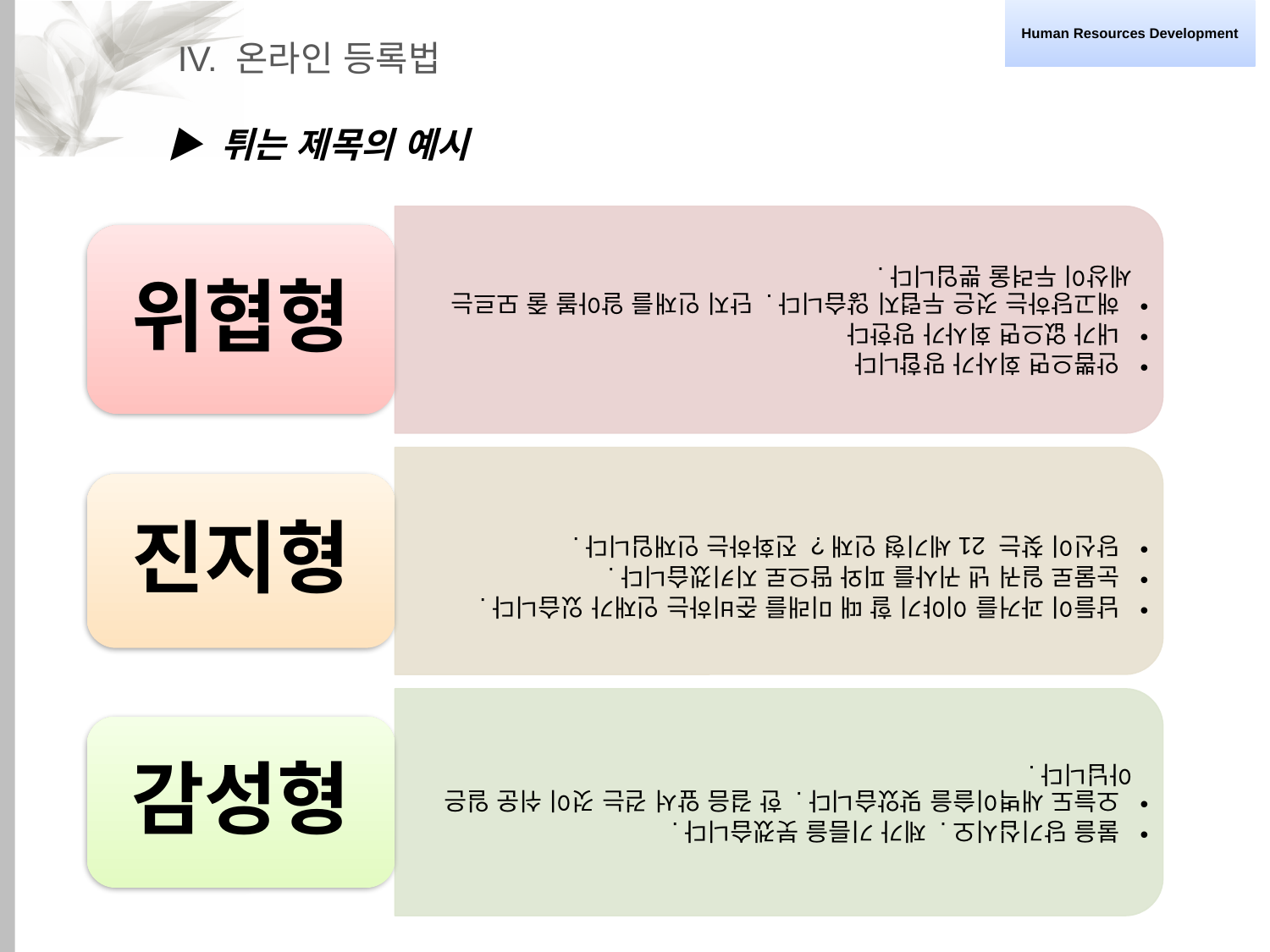

Human Resources Development
HumanResourcesDevelopment
IV. 온라인 등록법
▶ 튀는 제목의 예시
 안뽑으면 회사가 망합니다
 내가 없으면 회사가 망한다
 해고당하는 것은 두렵지 않습니다. 단지 인재를 알아볼 줄 모르는 세상이 두려울 뿐입니다.
위협형
 남들이 과거를 이야기 할 때 미래를 준비하는 인재가 있습니다.
 눈물로 일궈 낸 귀사를 피와 땀으로 지키겠습니다.
 당신이 찾는 21세기형 인재? 진화하는 인재입니다.

진지형
 불을 당기십시오. 제가 기름을 붓겠습니다.
 오늘도 새벽이슬을 맞았습니다. 한 걸음 앞서 걷는 것이 쉬운 일은 아닙니다.
감성형